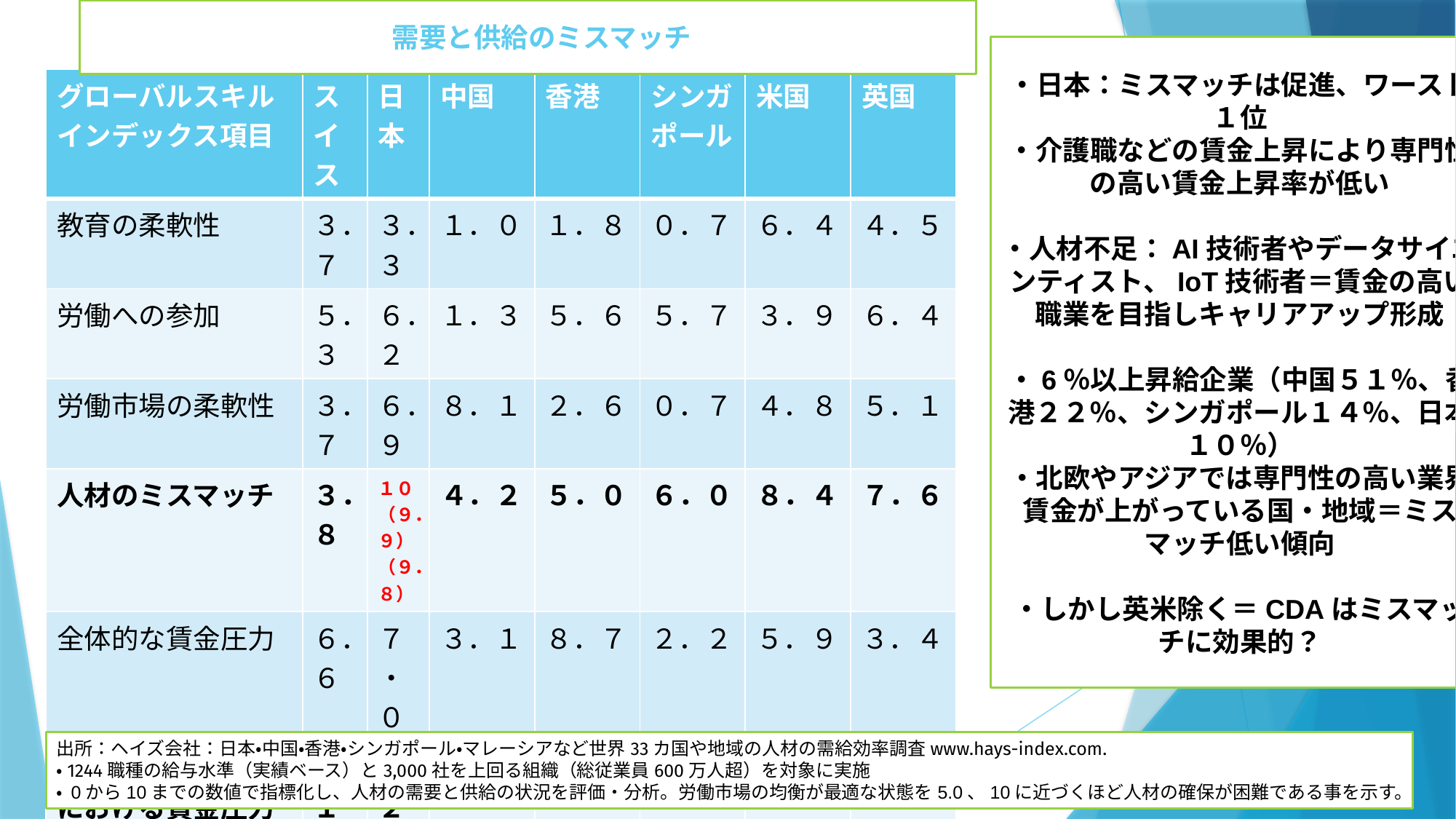

需要と供給のミスマッチ
・日本：ミスマッチは促進、ワースト１位
・介護職などの賃金上昇により専門性の高い賃金上昇率が低い

・人材不足：AI技術者やデータサイエンティスト、IoT技術者＝賃金の高い職業を目指しキャリアアップ形成

・6％以上昇給企業（中国５１％、香港２２％、シンガポール１４％、日本１０％）
・北欧やアジアでは専門性の高い業界賃金が上がっている国・地域＝ミスマッチ低い傾向

・しかし英米除く＝CDAはミスマッチに効果的？
| グローバルスキルインデックス項目 | スイス | 日本 | 中国 | 香港 | シンガポール | 米国 | 英国 |
| --- | --- | --- | --- | --- | --- | --- | --- |
| 教育の柔軟性 | ３．７ | ３．３ | １．０ | １．８ | ０．７ | ６．４ | ４．５ |
| 労働への参加 | ５．３ | ６．２ | １．３ | ５．６ | ５．７ | ３．９ | ６．４ |
| 労働市場の柔軟性 | ３．７ | ６．９ | ８．１ | ２．６ | ０．７ | ４．８ | ５．１ |
| 人材のミスマッチ | ３．８ | １０（９．９）（９．８） | ４．２ | ５．０ | ６．０ | ８．４ | ７．６ |
| 全体的な賃金圧力 | ６．６ | ７・０ | ３．１ | ８．７ | ２．２ | ５．９ | ３．４ |
| 専門性の高い業界における賃金圧力 | ５．１ | ０．２ | ４．０ | ６．２ | ７．７ | ９．７ | ３．５ |
出所：ヘイズ会社：日本・中国・香港・シンガポール・マレーシアなど世界33カ国や地域の人材の需給効率調査www.hays-index.com.
・1244職種の給与水準（実績ベース）と3,000社を上回る組織（総従業員600万人超）を対象に実施
・ 0から10までの数値で指標化し、人材の需要と供給の状況を評価・分析。労働市場の均衡が最適な状態を5.0、10に近づくほど人材の確保が困難である事を示す。